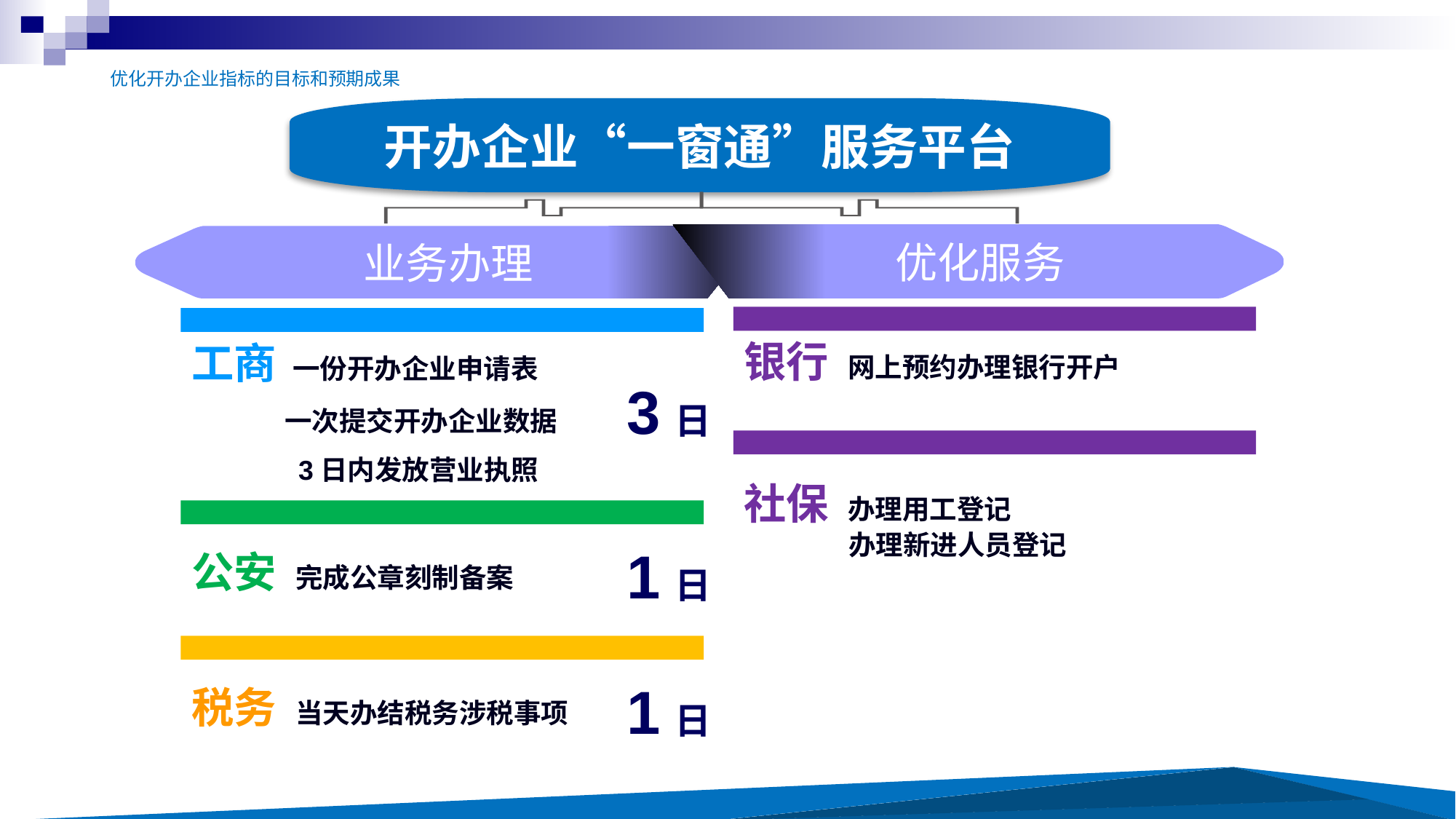

优化开办企业指标的目标和预期成果
开办企业“一窗通”服务平台

优化服务
业务办理

银行  网上预约办理银行开户

工商  一份开办企业申请表
              一次提交开办企业数据
              3日内发放营业执照

3日

社保  办理用工登记
       办理新进人员登记

公安  完成公章刻制备案
1日

税务  当天办结税务涉税事项
1日